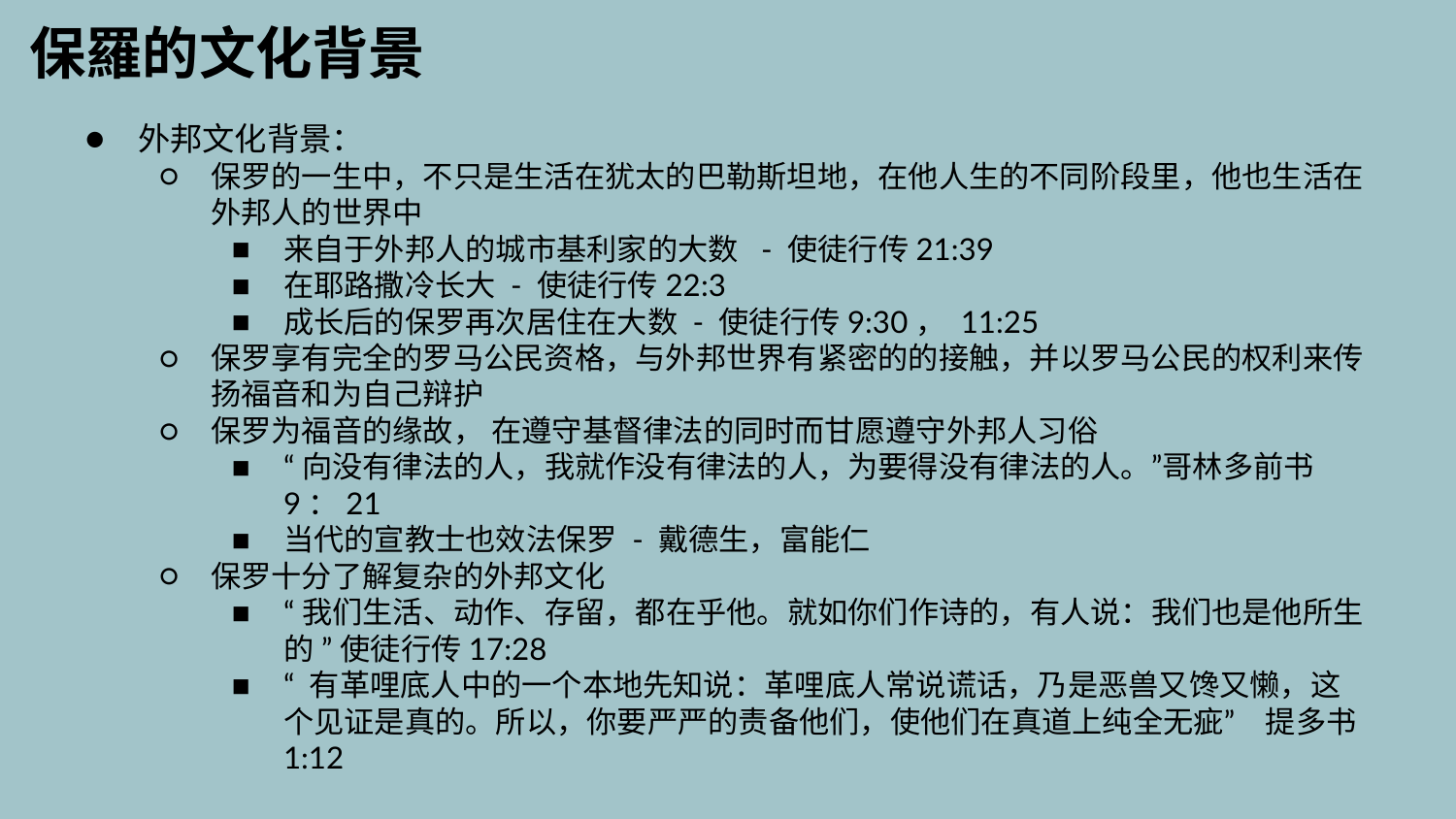

保羅的文化背景

外邦文化背景：
保罗的一生中，不只是生活在犹太的巴勒斯坦地，在他人生的不同阶段里，他也生活在外邦人的世界中
来自于外邦人的城市基利家的大数  - 使徒行传21:39
在耶路撒冷长大 - 使徒行传22:3
成长后的保罗再次居住在大数 - 使徒行传9:30， 11:25
保罗享有完全的罗马公民资格，与外邦世界有紧密的的接触，并以罗马公民的权利来传扬福音和为自己辩护​​
保罗为福音的缘故， 在遵守基督律法的同时而甘愿遵守外邦人习俗
“向没有律法的人，我就作没有律法的人，为要得没有律法的人。”哥林多前书9：21
当代的宣教士也效法保罗 - 戴德生，富能仁
保罗十分了解复杂的外邦文化
“我们生活、动作、存留，都在乎他。就如你们作诗的，有人说：我们也是他所生的 ” 使徒行传17:28
“ 有革哩底人中的一个本地先知说：革哩底人常说谎话，乃是恶兽又馋又懒，这个见证是真的。所以，你要严严的责备他们，使他们在真道上纯全无疵”    提多书1:12